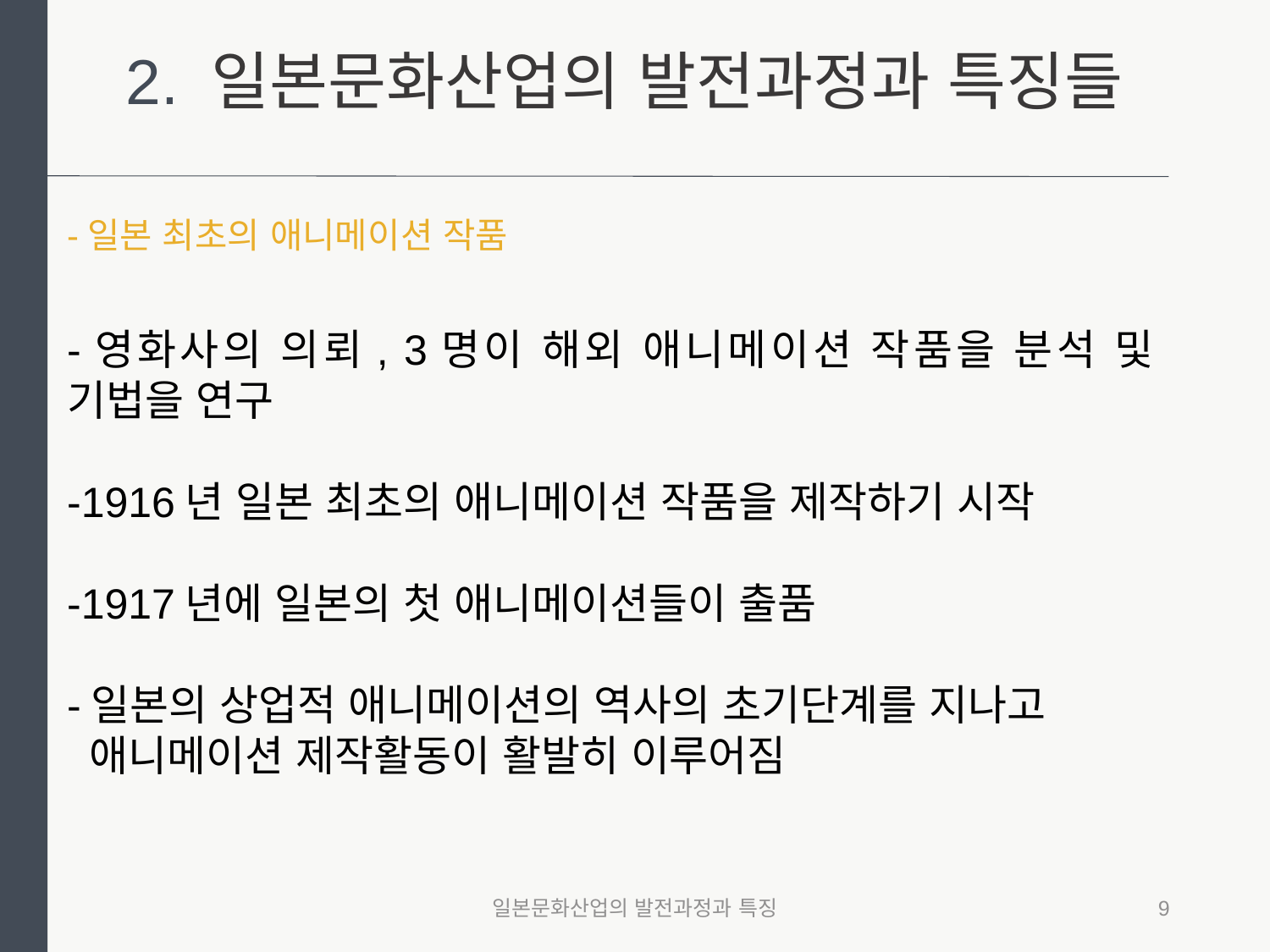

2. 일본문화산업의 발전과정과 특징들
-일본 최초의 애니메이션 작품

-영화사의 의뢰, 3명이 해외 애니메이션 작품을 분석 및 기법을 연구

-1916년 일본 최초의 애니메이션 작품을 제작하기 시작

-1917년에 일본의 첫 애니메이션들이 출품

-일본의 상업적 애니메이션의 역사의 초기단계를 지나고
 애니메이션 제작활동이 활발히 이루어짐

일본문화산업의 발전과정과 특징
9